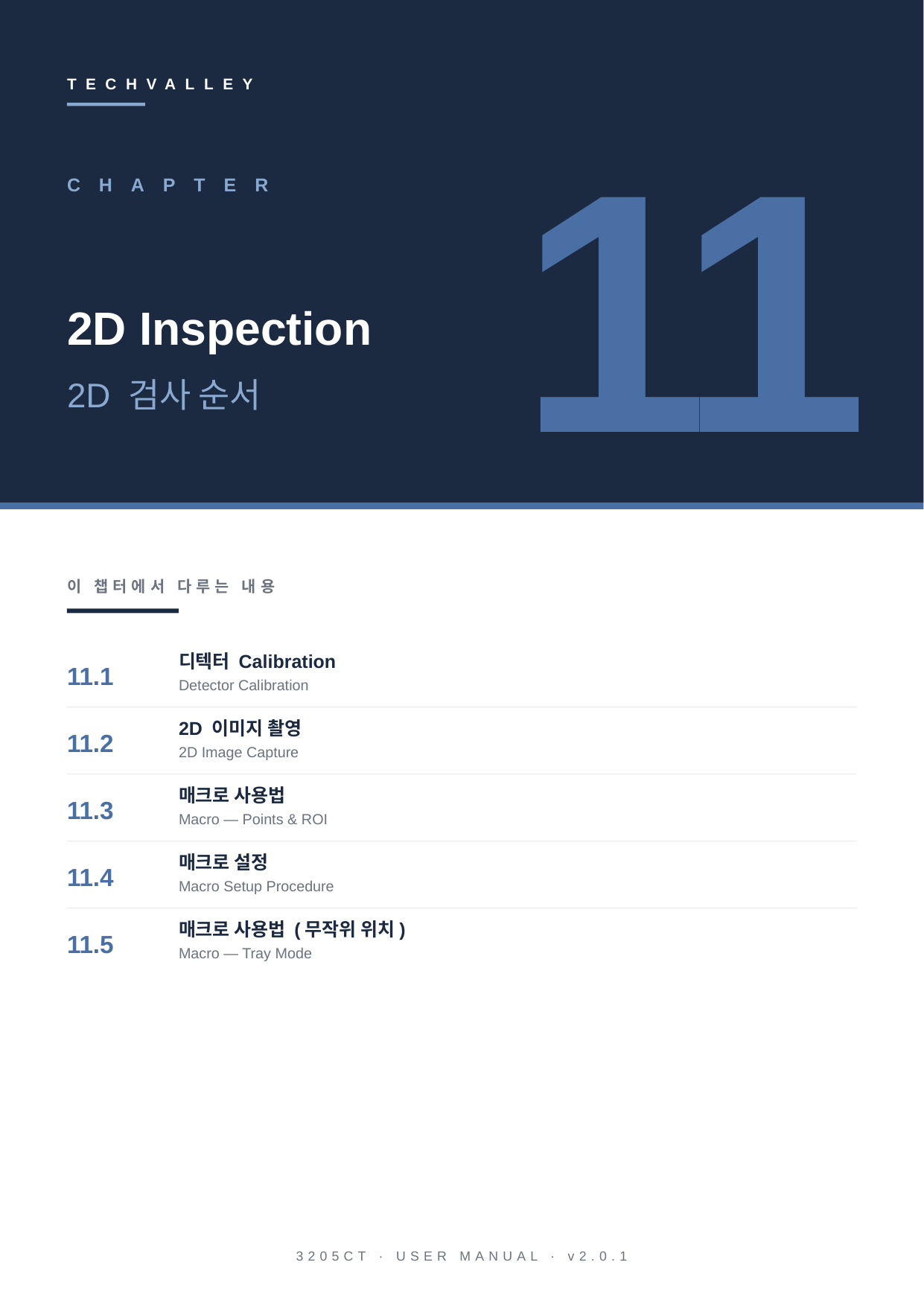

TECHVALLEY

11
CHAPTER
2D Inspection
2D 검사 순서

이 챕터에서 다루는 내용

11.1
디텍터 Calibration
Detector Calibration

11.2
2D 이미지 촬영
2D Image Capture

11.3
매크로 사용법
Macro — Points & ROI

11.4
매크로 설정
Macro Setup Procedure

11.5
매크로 사용법 (무작위 위치)
Macro — Tray Mode
3205CT · USER MANUAL · v2.0.1